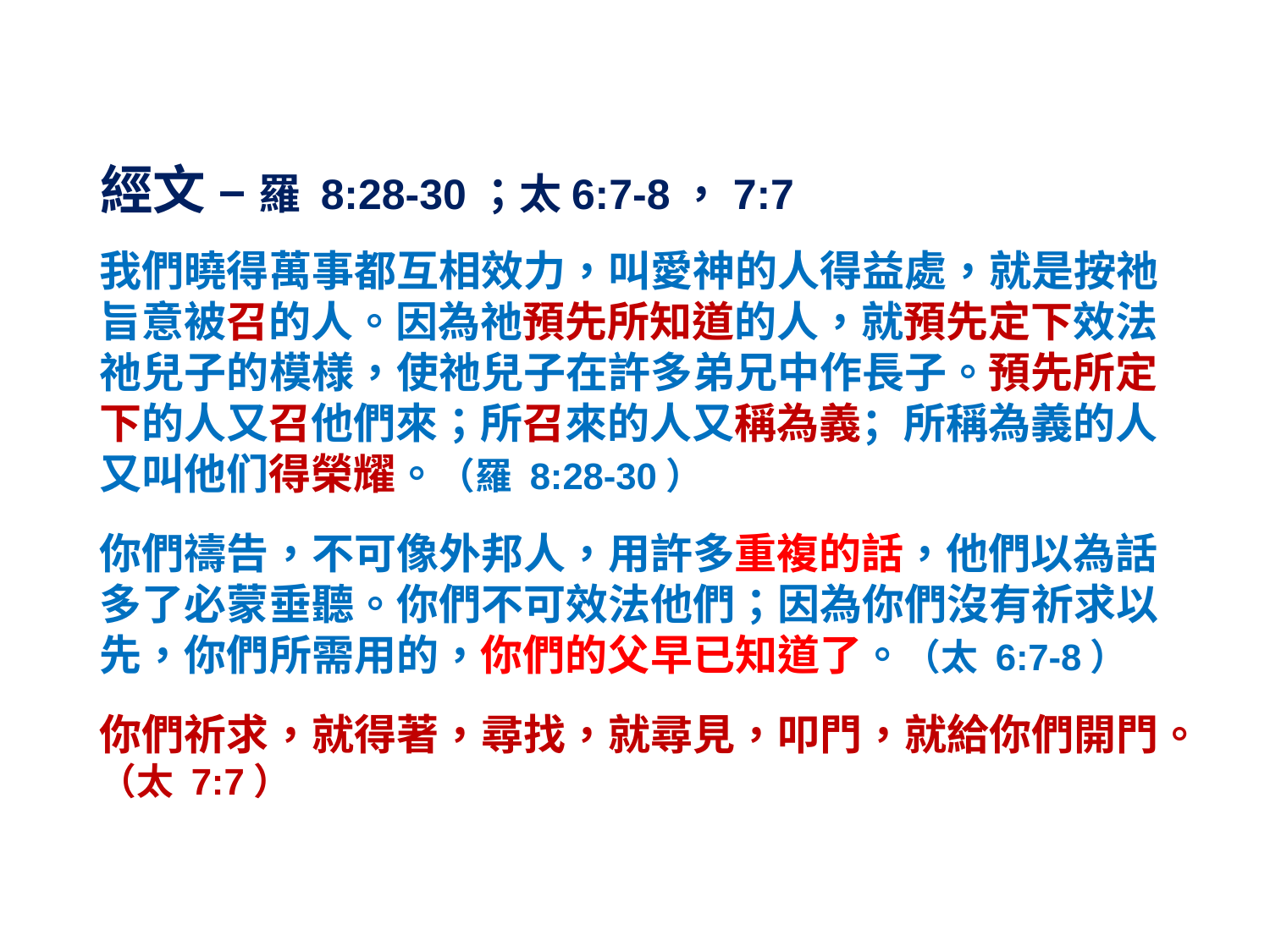

# 經文 – 羅 8:28-30；太6:7-8，7:7
我們曉得萬事都互相效力，叫愛神的人得益處，就是按祂旨意被召的人。因為祂預先所知道的人，就預先定下效法祂兒子的模様，使祂兒子在許多弟兄中作長子。預先所定下的人又召他們來；所召來的人又稱為義；所稱為義的人又叫他们得榮耀。（羅 8:28-30）

你們禱告，不可像外邦人，用許多重複的話，他們以為話多了必蒙垂聽。你們不可效法他們；因為你們沒有祈求以先，你們所需用的，你們的父早已知道了。（太 6:7-8）

你們祈求，就得著，尋找，就尋見，叩門，就給你們開門。（太 7:7）